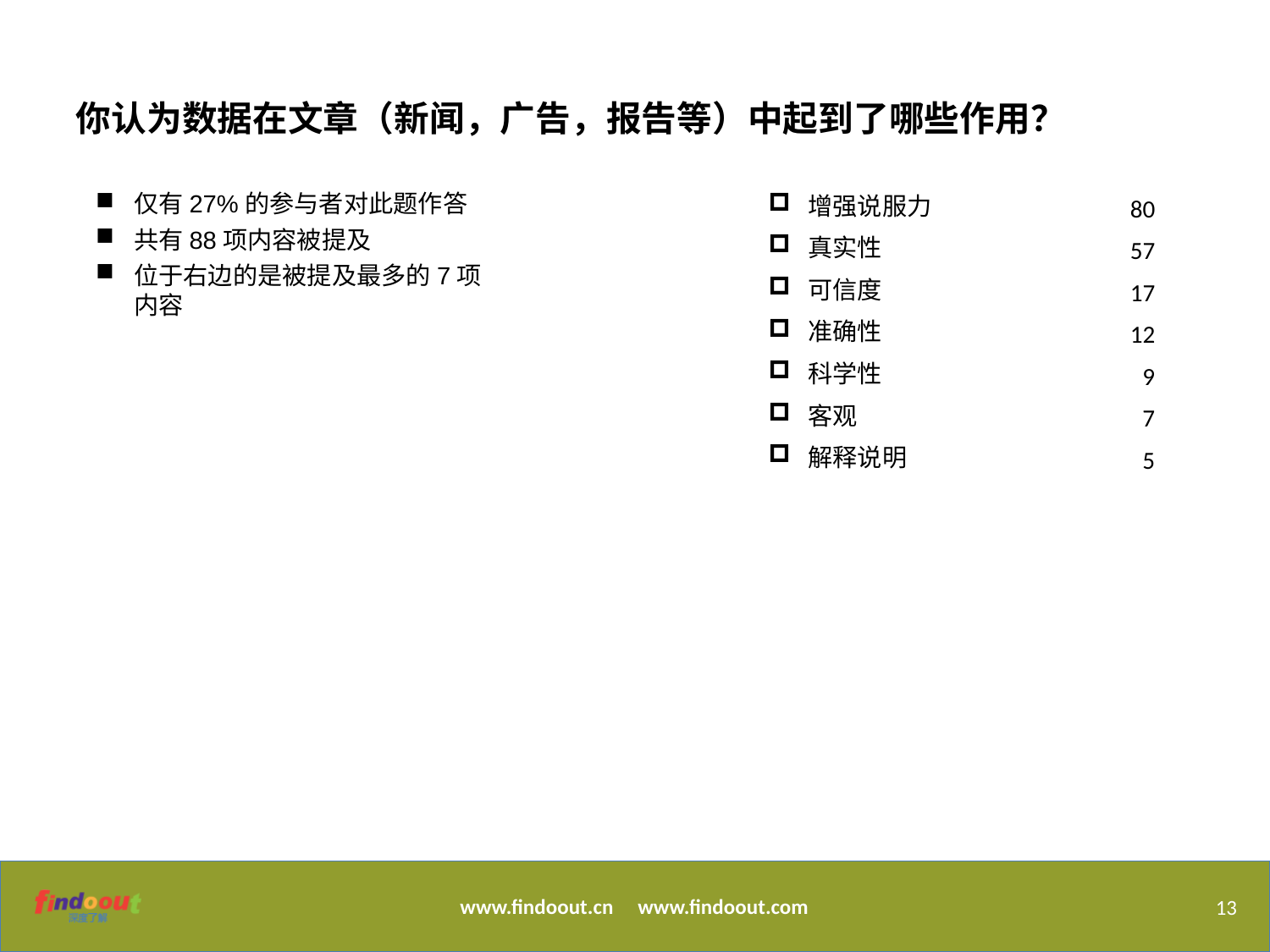

你认为数据在文章（新闻，广告，报告等）中起到了哪些作用？
仅有27%的参与者对此题作答
共有88项内容被提及
位于右边的是被提及最多的7项内容
增强说服力
真实性
可信度
准确性
科学性
客观
解释说明
80
57
17
12
9
7
5
13